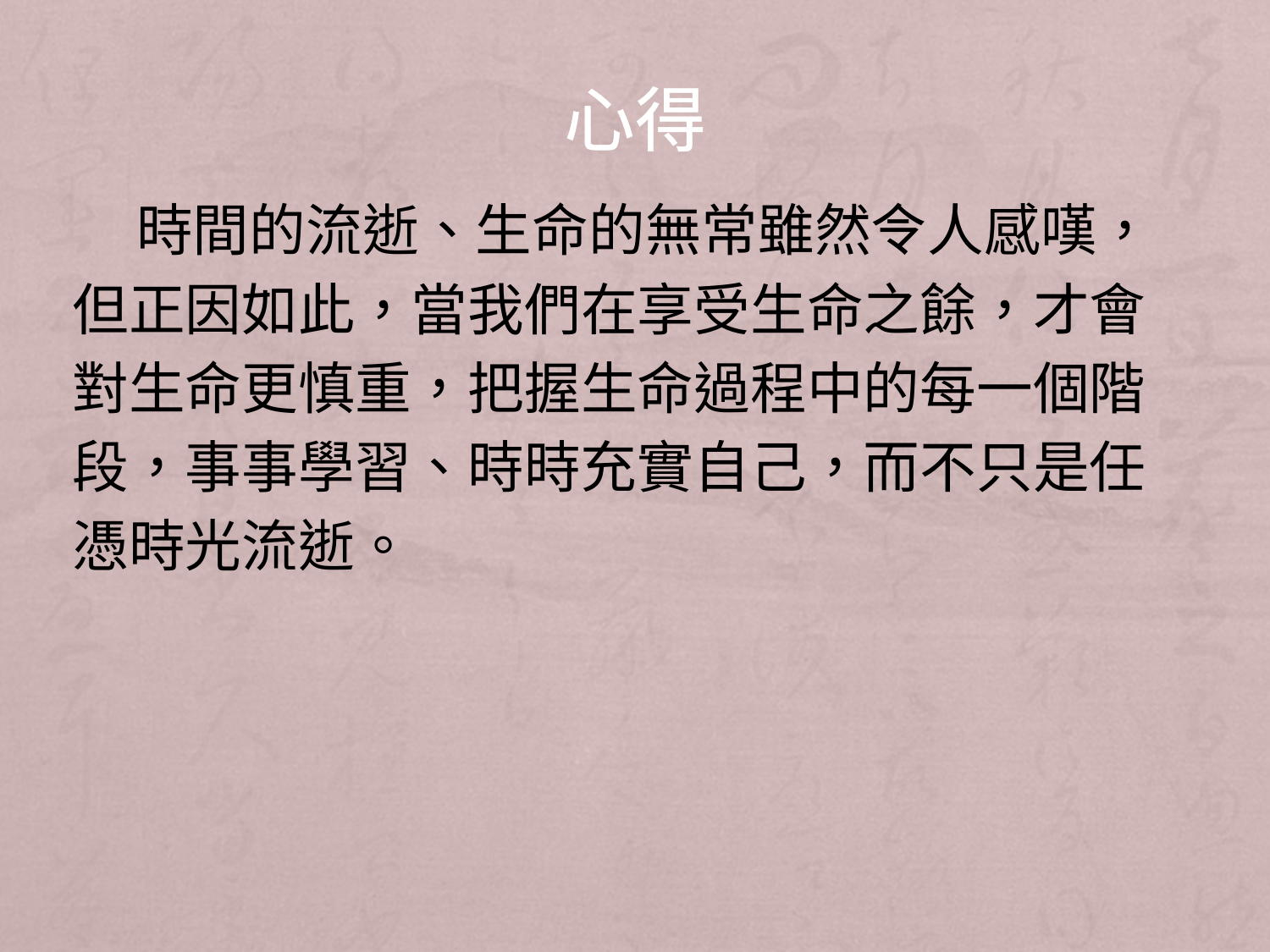

# 心得
    時間的流逝、生命的無常雖然令人感嘆，
但正因如此，當我們在享受生命之餘，才會
對生命更慎重，把握生命過程中的每一個階
段，事事學習、時時充實自己，而不只是任
憑時光流逝。